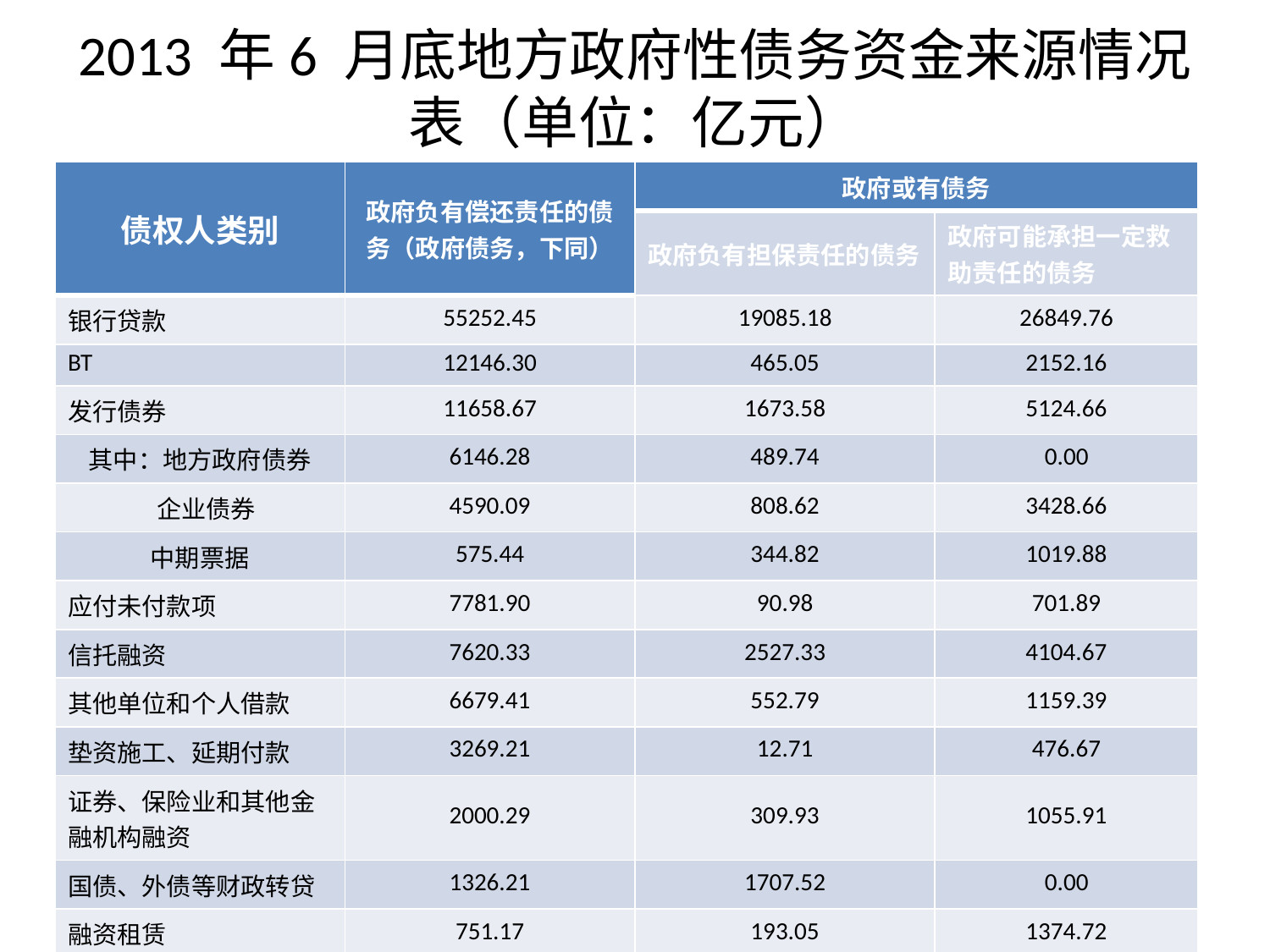

# 2013 年6 月底地方政府性债务资金来源情况表（单位：亿元）
| 债权人类别 | 政府负有偿还责任的债务（政府债务，下同） | 政府或有债务 |  |
| --- | --- | --- | --- |
|  |  | 政府负有担保责任的债务 | 政府可能承担一定救助责任的债务 |
| 银行贷款 | 55252.45 | 19085.18 | 26849.76 |
| BT | 12146.30 | 465.05 | 2152.16 |
| 发行债券 | 11658.67 | 1673.58 | 5124.66 |
| 其中：地方政府债券 | 6146.28 | 489.74 | 0.00 |
| 企业债券 | 4590.09 | 808.62 | 3428.66 |
| 中期票据 | 575.44 | 344.82 | 1019.88 |
| 应付未付款项 | 7781.90 | 90.98 | 701.89 |
| 信托融资 | 7620.33 | 2527.33 | 4104.67 |
| 其他单位和个人借款 | 6679.41 | 552.79 | 1159.39 |
| 垫资施工、延期付款 | 3269.21 | 12.71 | 476.67 |
| 证券、保险业和其他金融机构融资 | 2000.29 | 309.93 | 1055.91 |
| 国债、外债等财政转贷 | 1326.21 | 1707.52 | 0.00 |
| 融资租赁 | 751.17 | 193.05 | 1374.72 |
| 集资 | 373.23 | 37.65 | 393.89 |
| 合计 | 108859.17 | 26655.77 | 43393.72 |